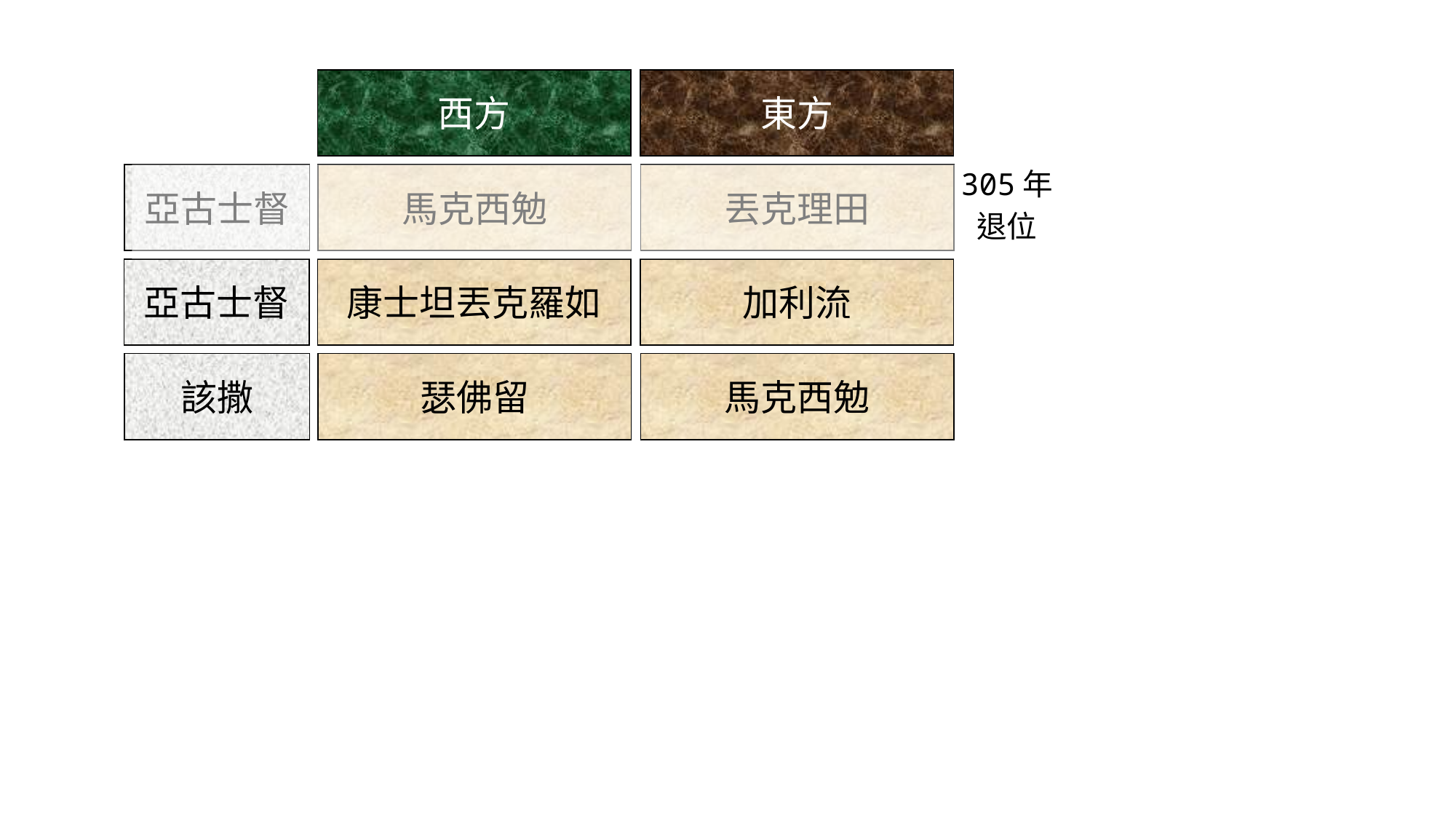

西方
東方
305年
退位

亞古士督
馬克西勉
丟克理田
亞古士督
康士坦丟克羅如
加利流
該撒
瑟佛留
馬克西勉